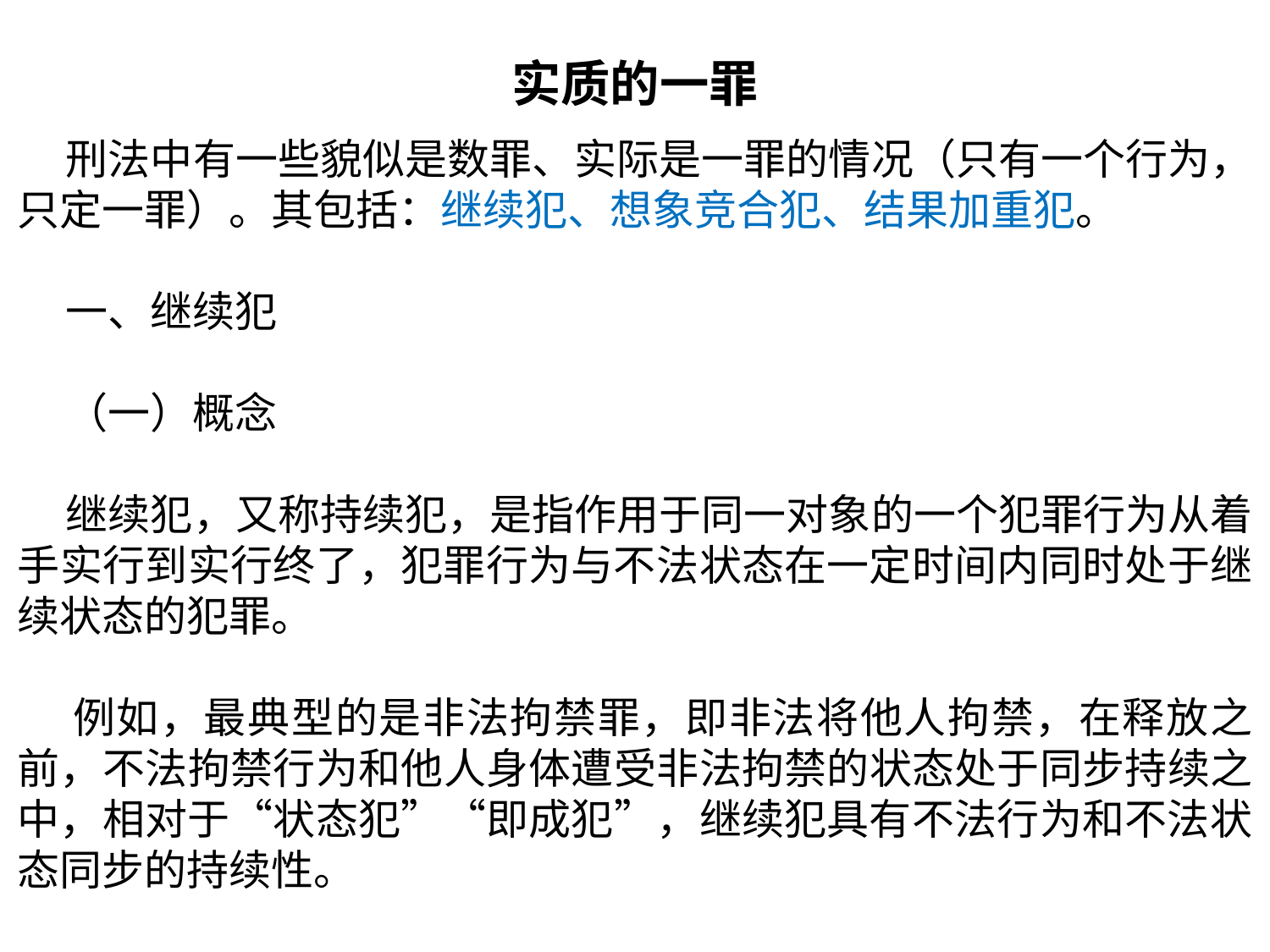

实质的一罪

    刑法中有一些貌似是数罪、实际是一罪的情况（只有一个行为，只定一罪）。其包括：继续犯、想象竞合犯、结果加重犯。

    一、继续犯

    （一）概念

    继续犯，又称持续犯，是指作用于同一对象的一个犯罪行为从着手实行到实行终了，犯罪行为与不法状态在一定时间内同时处于继续状态的犯罪。

    例如，最典型的是非法拘禁罪，即非法将他人拘禁，在释放之前，不法拘禁行为和他人身体遭受非法拘禁的状态处于同步持续之中，相对于“状态犯”“即成犯”，继续犯具有不法行为和不法状态同步的持续性。